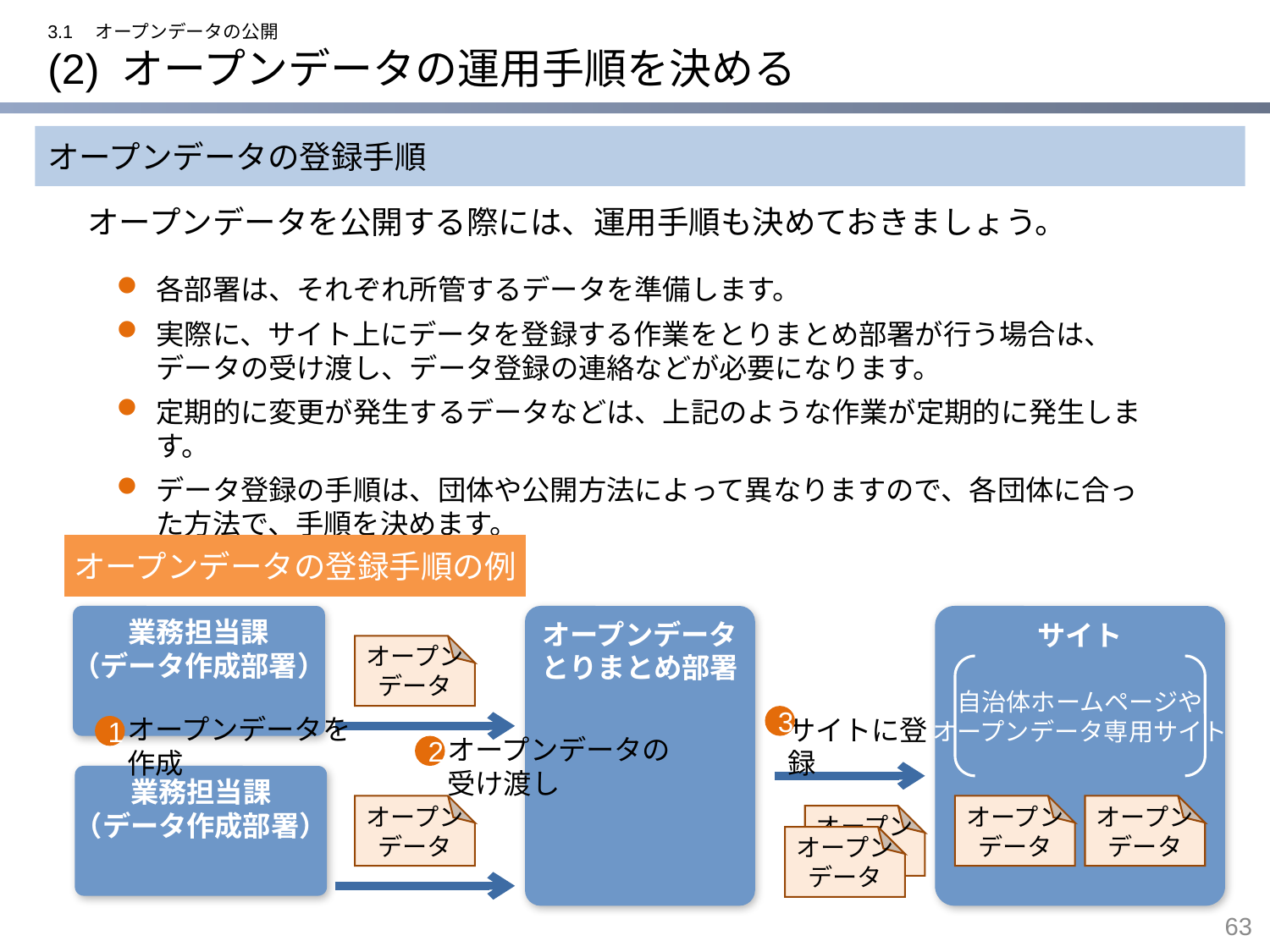

3.1　オープンデータの公開
# (2) オープンデータの運用手順を決める
オープンデータの登録手順
オープンデータを公開する際には、運用手順も決めておきましょう。
各部署は、それぞれ所管するデータを準備します。
実際に、サイト上にデータを登録する作業をとりまとめ部署が行う場合は、データの受け渡し、データ登録の連絡などが必要になります。
定期的に変更が発生するデータなどは、上記のような作業が定期的に発生します。
データ登録の手順は、団体や公開方法によって異なりますので、各団体に合った方法で、手順を決めます。
オープンデータの登録手順の例
業務担当課
（データ作成部署）
オープンデータ
とりまとめ部署
サイト

オープン
データ

自治体ホームページや
オープンデータ専用サイト
3
1
オープンデータを作成
サイトに登録
2
オープンデータの
受け渡し
業務担当課
（データ作成部署）

オープン
データ

オープン
データ

オープン
データ

オープン
データ

オープン
データ
63